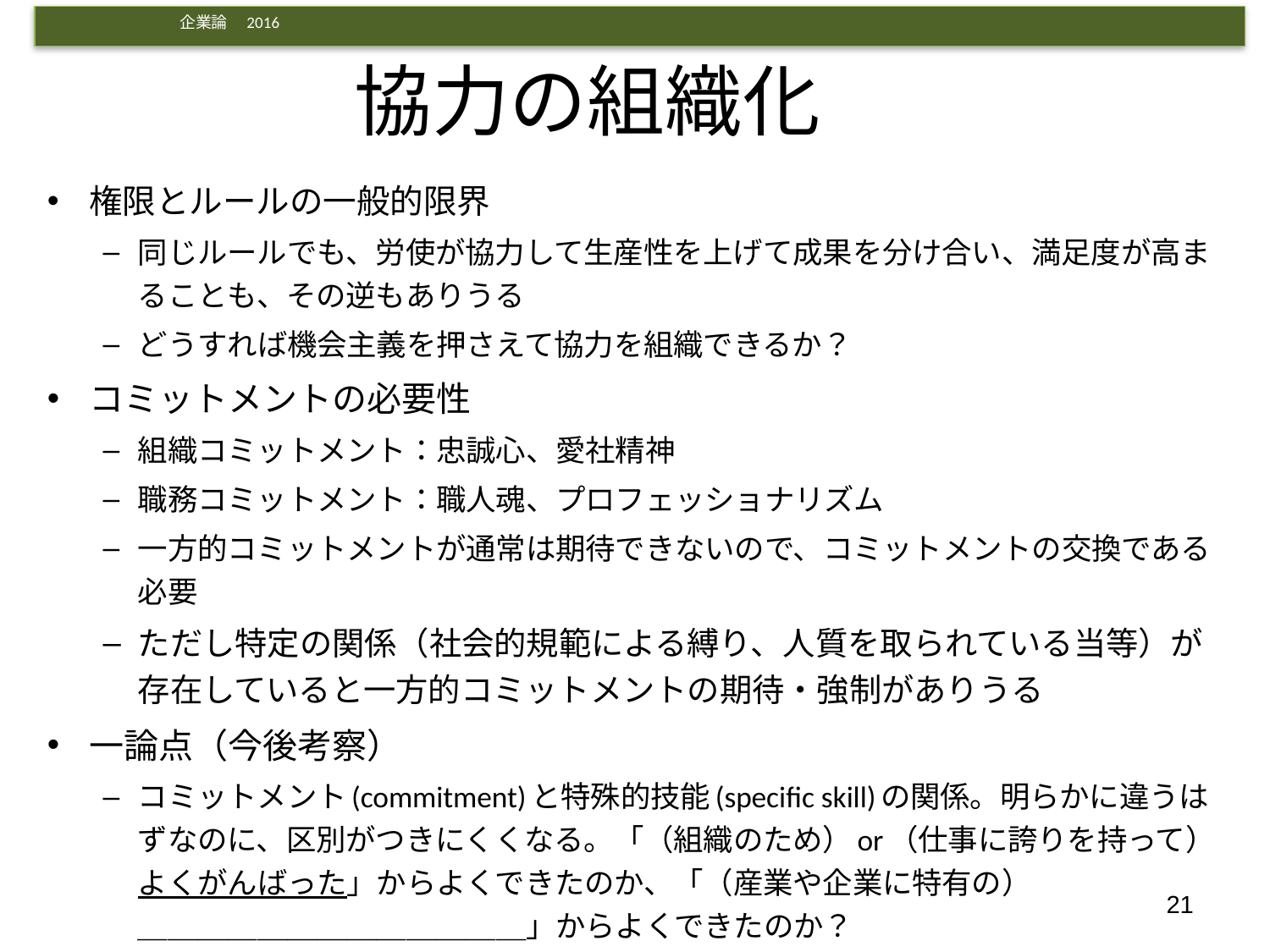

# 協力の組織化
権限とルールの一般的限界
同じルールでも、労使が協力して生産性を上げて成果を分け合い、満足度が高まることも、その逆もありうる
どうすれば機会主義を押さえて協力を組織できるか？
コミットメントの必要性
組織コミットメント：忠誠心、愛社精神
職務コミットメント：職人魂、プロフェッショナリズム
一方的コミットメントが通常は期待できないので、コミットメントの交換である必要
ただし特定の関係（社会的規範による縛り、人質を取られている当等）が存在していると一方的コミットメントの期待・強制がありうる
一論点（今後考察）
コミットメント(commitment)と特殊的技能(specific skill)の関係。明らかに違うはずなのに、区別がつきにくくなる。「（組織のため）or（仕事に誇りを持って）よくがんばった」からよくできたのか、「（産業や企業に特有の）
＿＿＿＿＿＿＿＿＿＿＿＿＿」からよくできたのか？
21